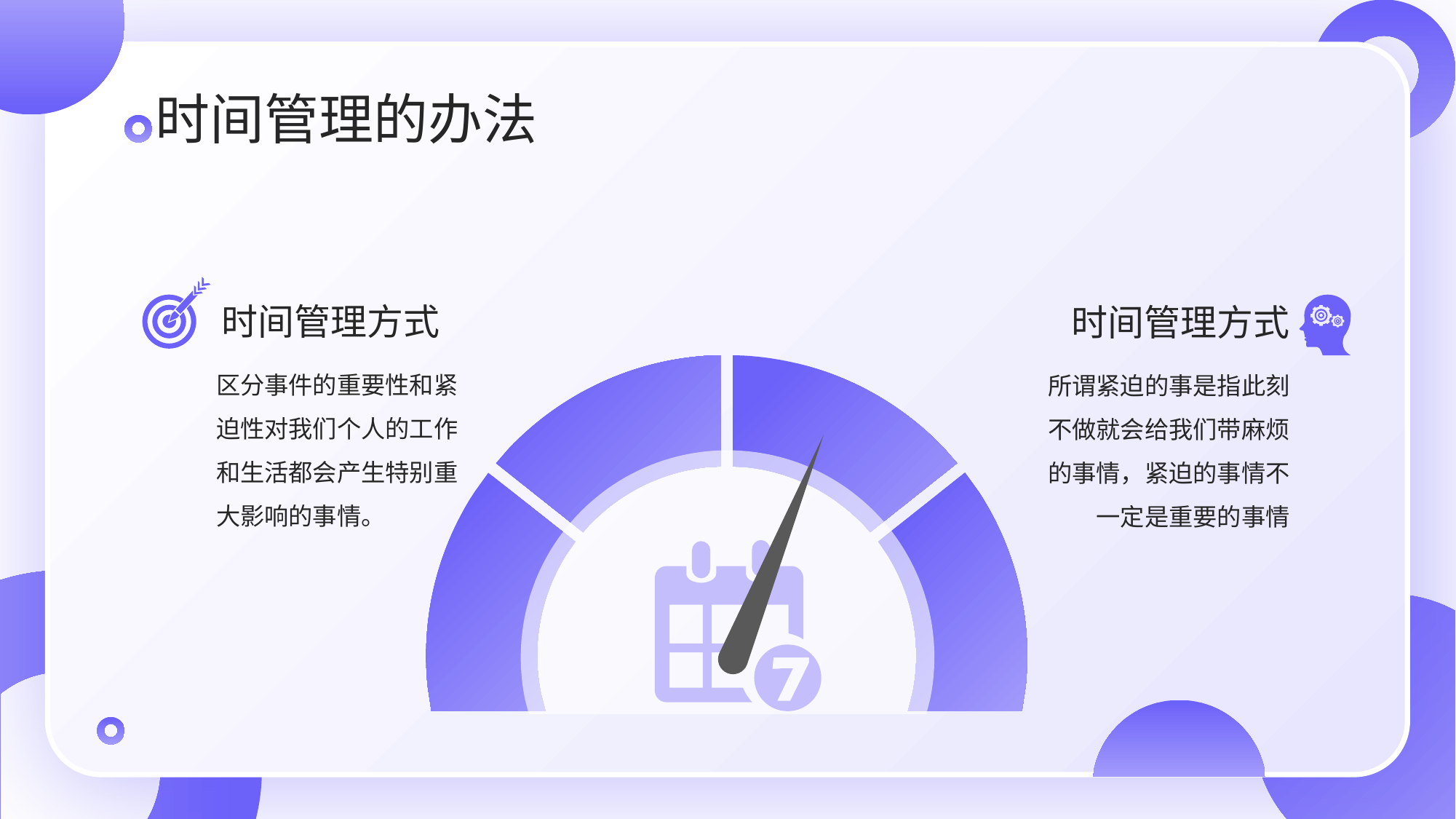

时间管理方式
时间管理方式

区分事件的重要性和紧迫性对我们个人的工作和生活都会产生特别重大影响的事情。
所谓紧迫的事是指此刻不做就会给我们带麻烦的事情，紧迫的事情不一定是重要的事情